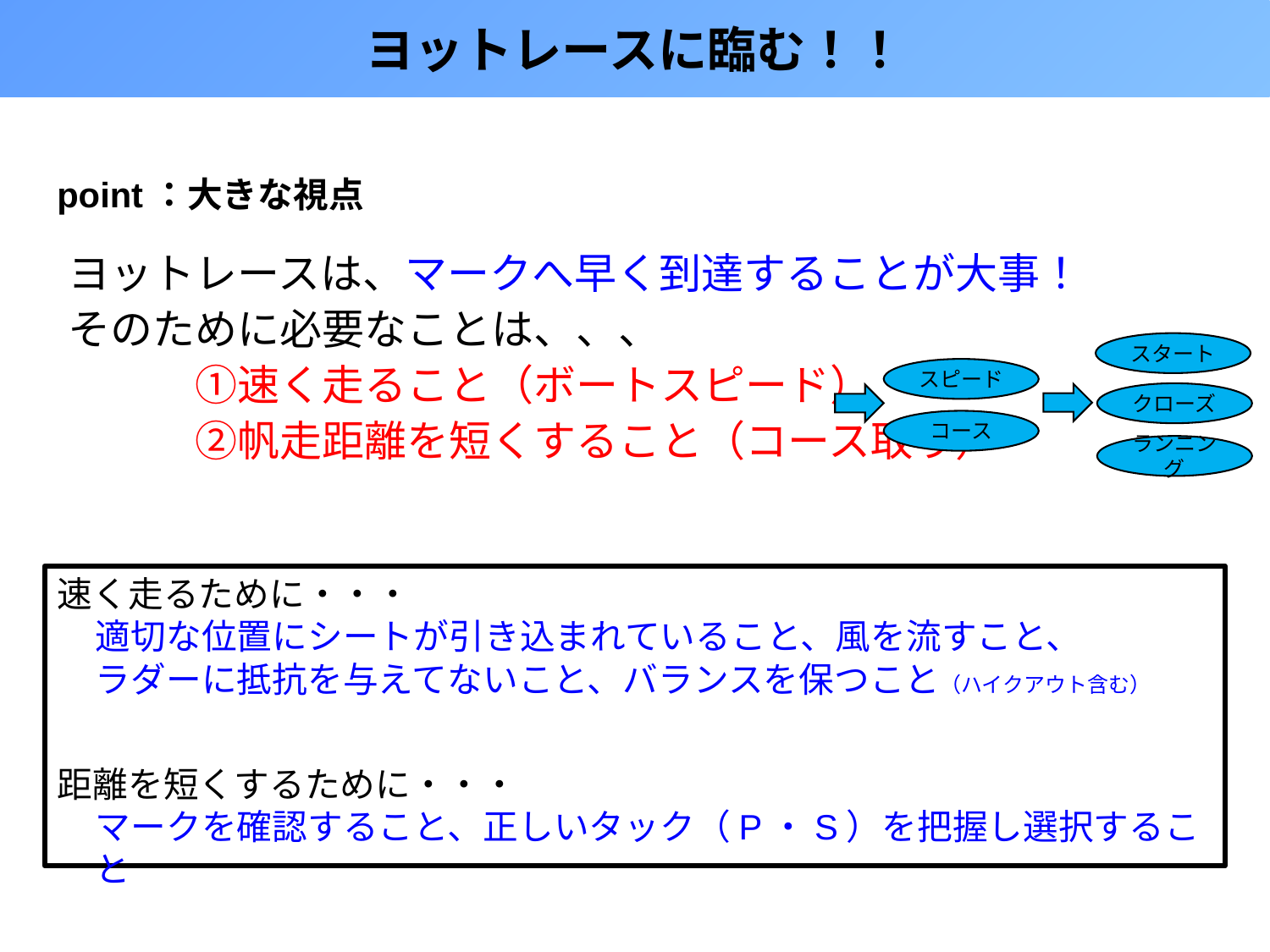

ヨットレースに臨む！！
point：大きな視点
ヨットレースは、マークへ早く到達することが大事！
そのために必要なことは、、、
　　　①速く走ること（ボートスピード）
　　　②帆走距離を短くすること（コース取り）
スタート
スピード
クローズ

コース
ランニング
速く走るために・・・
適切な位置にシートが引き込まれていること、風を流すこと、
ラダーに抵抗を与えてないこと、バランスを保つこと（ハイクアウト含む）

距離を短くするために・・・
マークを確認すること、正しいタック（P・S）を把握し選択すること